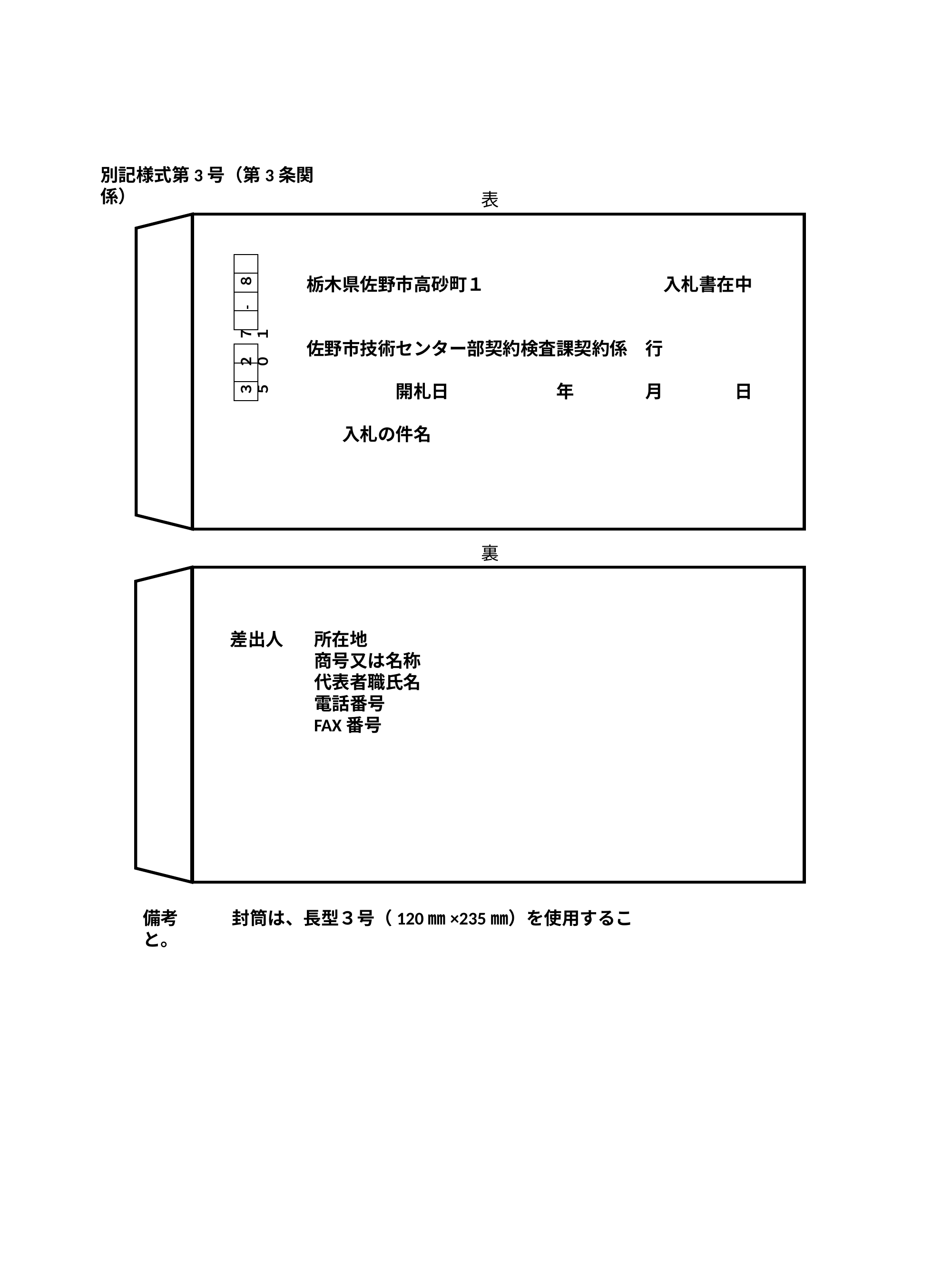

別記様式第3号（第3条関係）
表

栃木県佐野市高砂町１　　　　　　　　　　入札書在中

佐野市技術センター部契約検査課契約係　行

　　　　　開札日　　　　　　年　　　　月　　　　日

　　入札の件名

３　２　７　-　８　５　０　１

裏

差出人
所在地
商号又は名称
代表者職氏名
電話番号
FAX番号

備考　　　封筒は、長型３号（120㎜×235㎜）を使用すること。